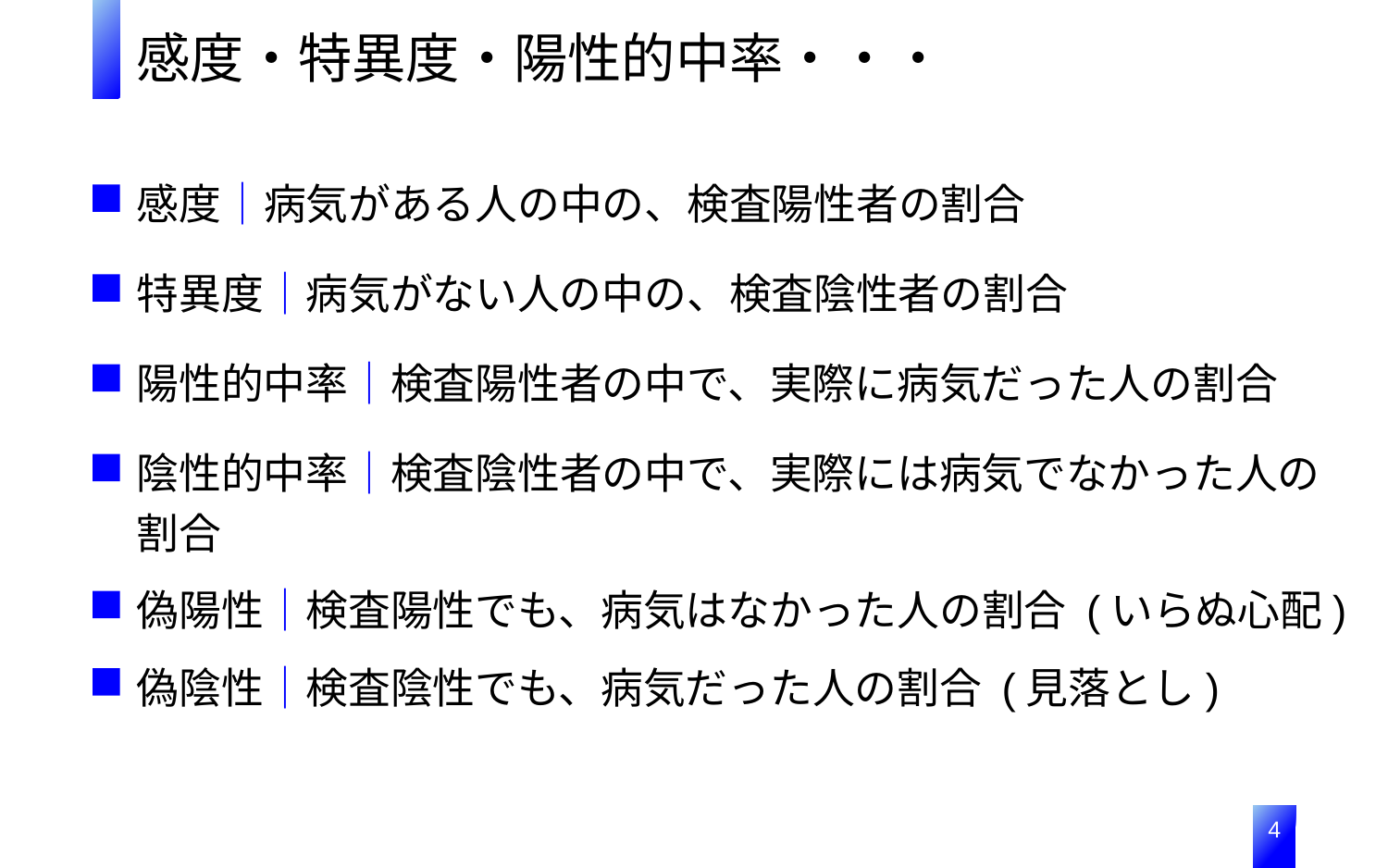

感度・特異度・陽性的中率・・・
感度｜病気がある人の中の、検査陽性者の割合

特異度｜病気がない人の中の、検査陰性者の割合

陽性的中率｜検査陽性者の中で、実際に病気だった人の割合

陰性的中率｜検査陰性者の中で、実際には病気でなかった人の割合

偽陽性｜検査陽性でも、病気はなかった人の割合 (いらぬ心配)

偽陰性｜検査陰性でも、病気だった人の割合 (見落とし)